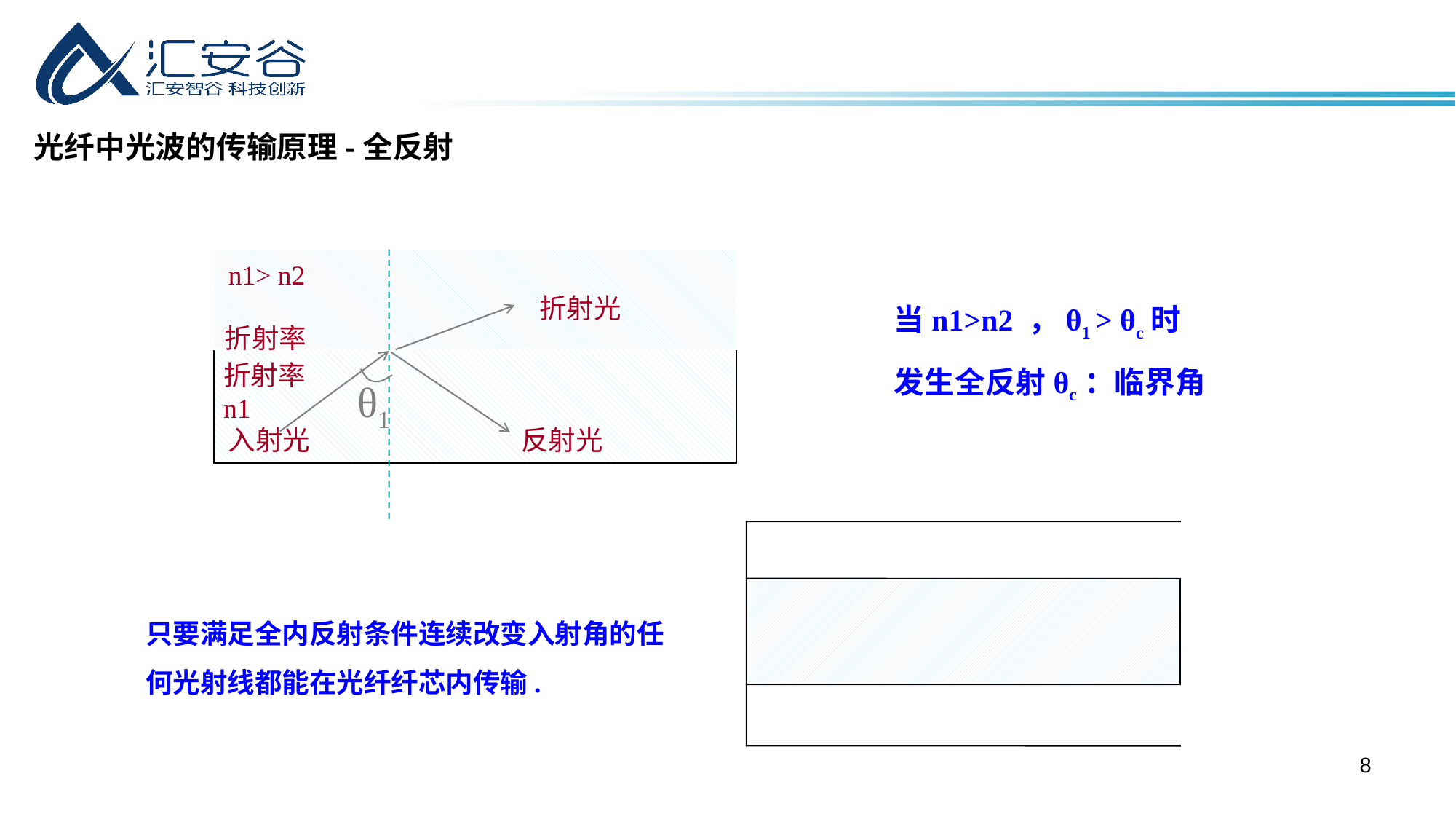

光纤中光波的传输原理-全反射

n1> n2
折射光

折射率

折射率n1

θ1

入射光
反射光
当n1>n2 ，θ1 > θc时
发生全反射θc：临界角

只要满足全内反射条件连续改变入射角的任何光射线都能在光纤纤芯内传输.
8